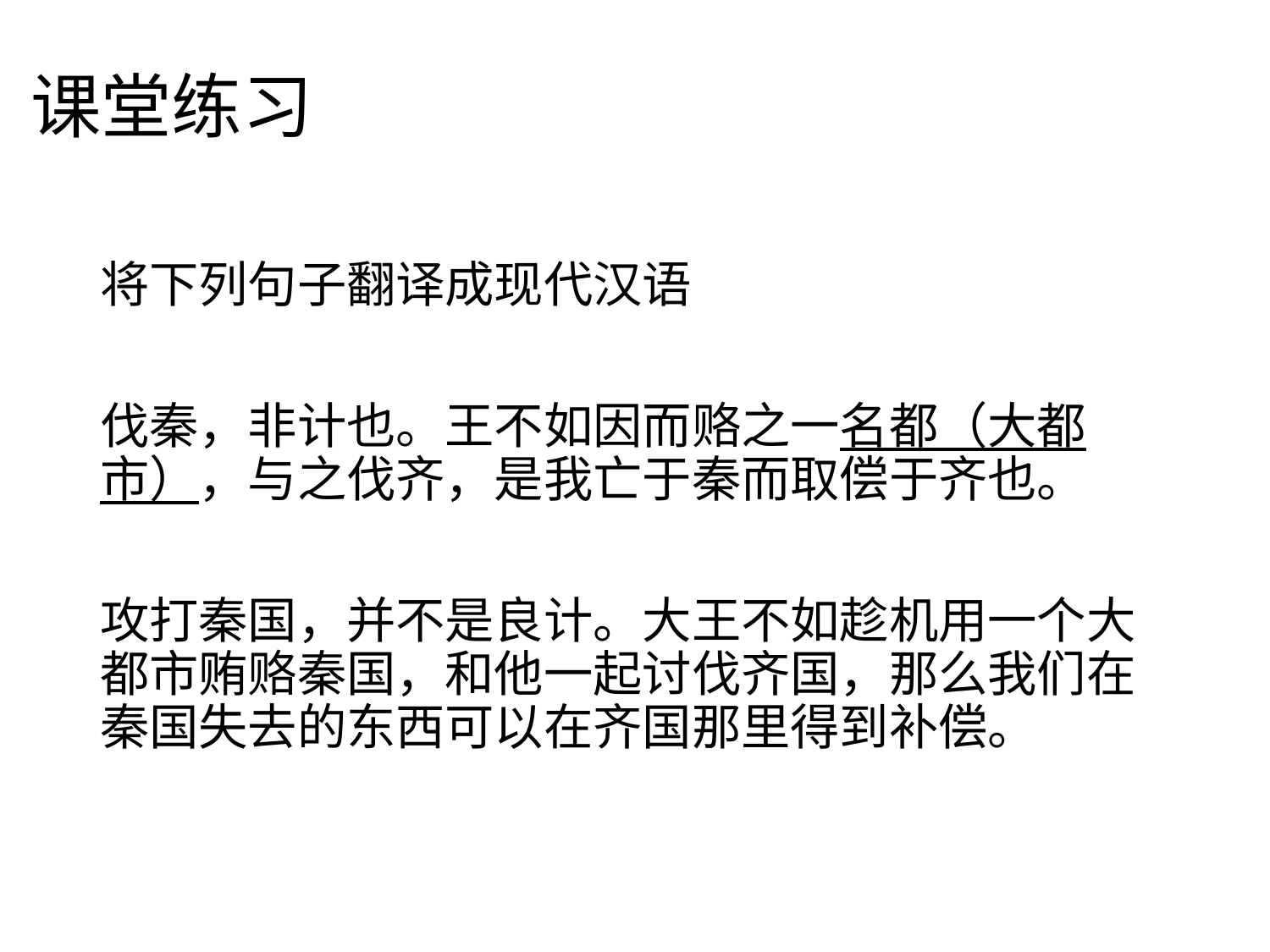

# 课堂练习
将下列句子翻译成现代汉语

伐秦，非计也。王不如因而赂之一名都（大都市），与之伐齐，是我亡于秦而取偿于齐也。

攻打秦国，并不是良计。大王不如趁机用一个大都市贿赂秦国，和他一起讨伐齐国，那么我们在秦国失去的东西可以在齐国那里得到补偿。